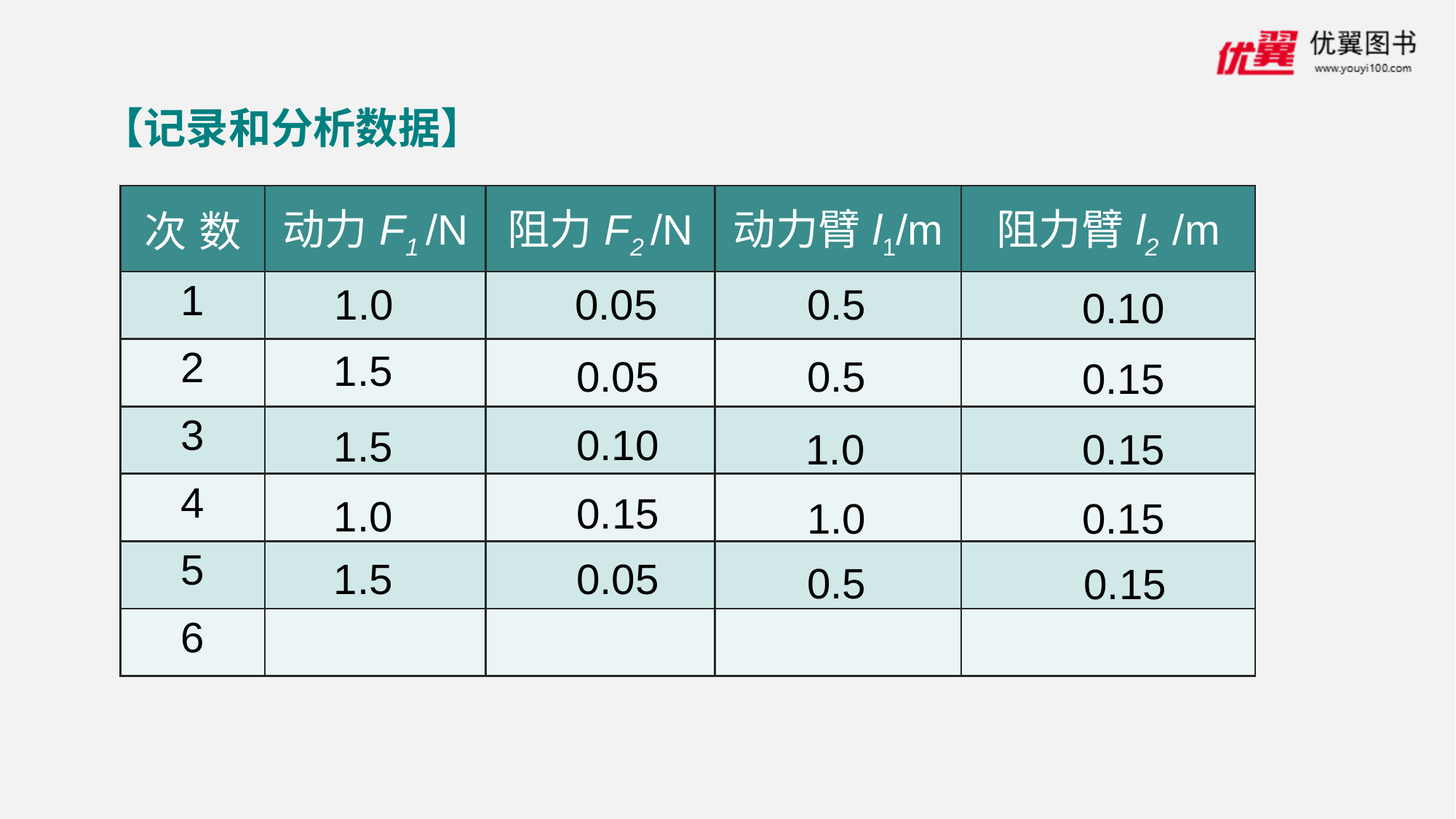

【记录和分析数据】
| 次数 | 动力F1 /N | 阻力F2 /N | 动力臂l1/m | 阻力臂l2 /m |
| --- | --- | --- | --- | --- |
| 1 |  |  |  |  |
| 2 |  |  |  |  |
| 3 |  |  |  |  |
| 4 |  |  |  |  |
| 5 |  |  |  |  |
| 6 |  |  |  |  |
1.0
0.05
0.5
0.10
1.5
0.05
0.5
0.15
0.10
1.5
1.0
0.15
0.15
1.0
1.0
0.15
1.5
0.05
0.5
0.15